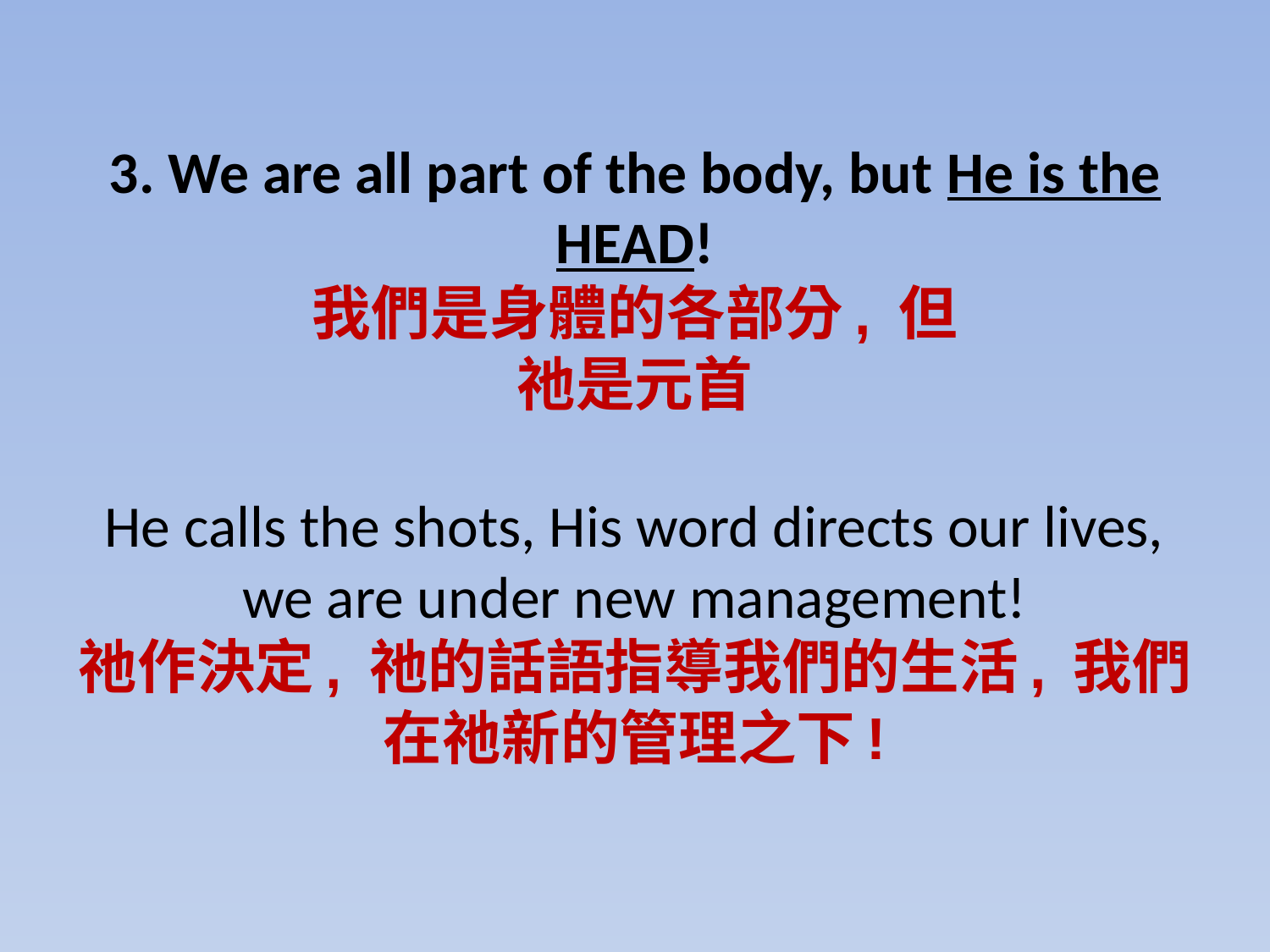

# 3. We are all part of the body, but He is the HEAD! 我們是身體的各部分, 但 祂是元首 He calls the shots, His word directs our lives, we are under new management! 祂作決定, 祂的話語指導我們的生活, 我們在祂新的管理之下!